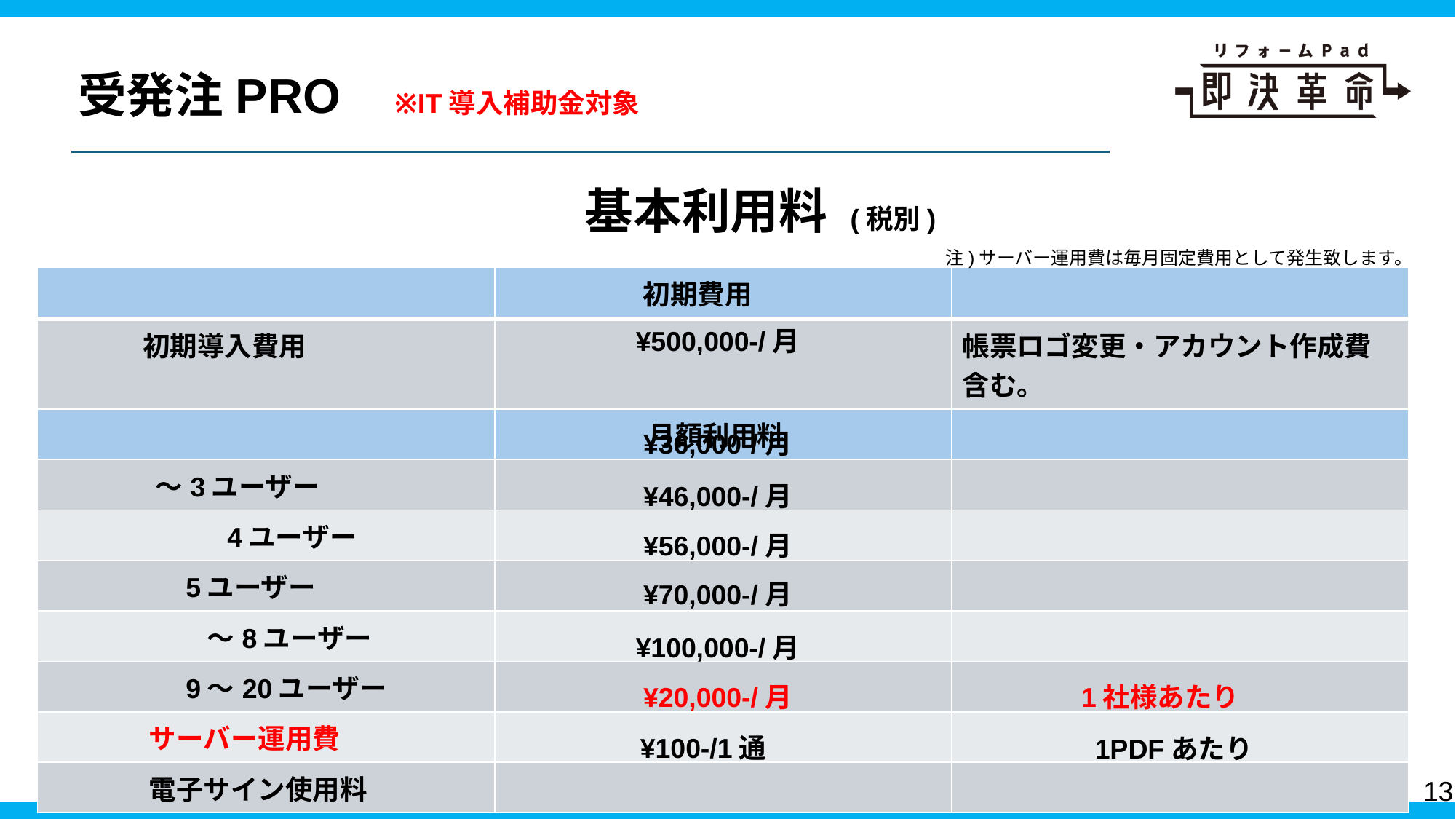

受発注PRO    ※IT導入補助金対象
基本利用料 (税別)
注)サーバー運用費は毎月固定費用として発生致します。

|  | 初期費用 |  |
| --- | --- | --- |
| 初期導入費用 |  | 帳票ロゴ変更・アカウント作成費含む。 |
|  | 月額利用料 |  |
| ～3ユーザー |  |  |
| 4ユーザー |  |  |
| 5ユーザー |  |  |
| ～8ユーザー |  |  |
| 9～20ユーザー |  |  |
| サーバー運用費 |  |  |
| 電子サイン使用料 |  |  |
¥500,000‐/月
¥36,000‐/月
¥46,000‐/月
¥56,000‐/月
¥70,000‐/月
¥100,000‐/月
1社様あたり
¥20,000‐/月
¥100‐/1通
1PDFあたり
13